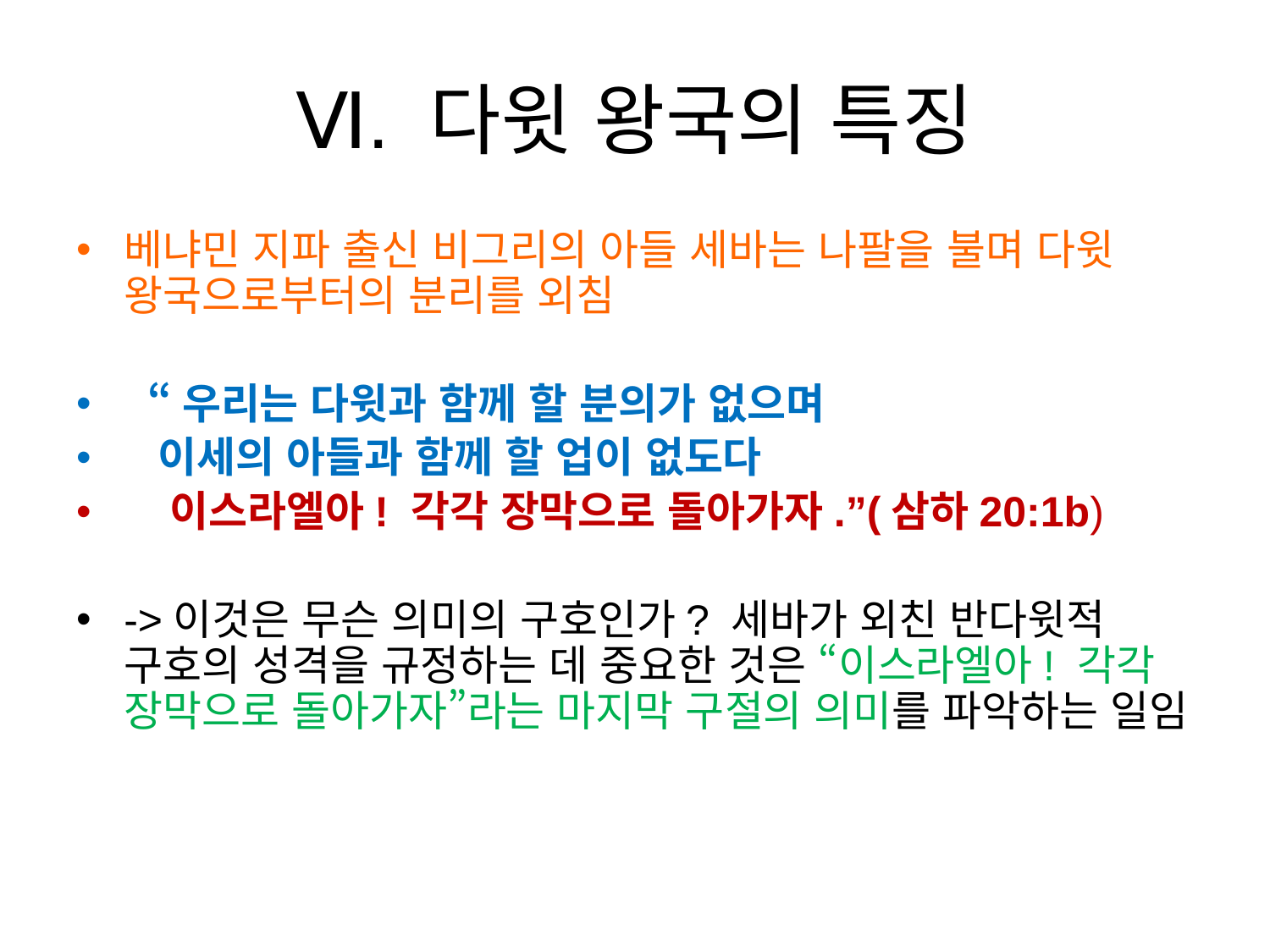

# Ⅵ. 다윗 왕국의 특징
베냐민 지파 출신 비그리의 아들 세바는 나팔을 불며 다윗 왕국으로부터의 분리를 외침

  “우리는 다윗과 함께 할 분의가 없으며
  이세의 아들과 함께 할 업이 없도다
   이스라엘아! 각각 장막으로 돌아가자.”(삼하20:1b)

->이것은 무슨 의미의 구호인가? 세바가 외친 반다윗적 구호의 성격을 규정하는 데 중요한 것은 “이스라엘아! 각각 장막으로 돌아가자”라는 마지막 구절의 의미를 파악하는 일임